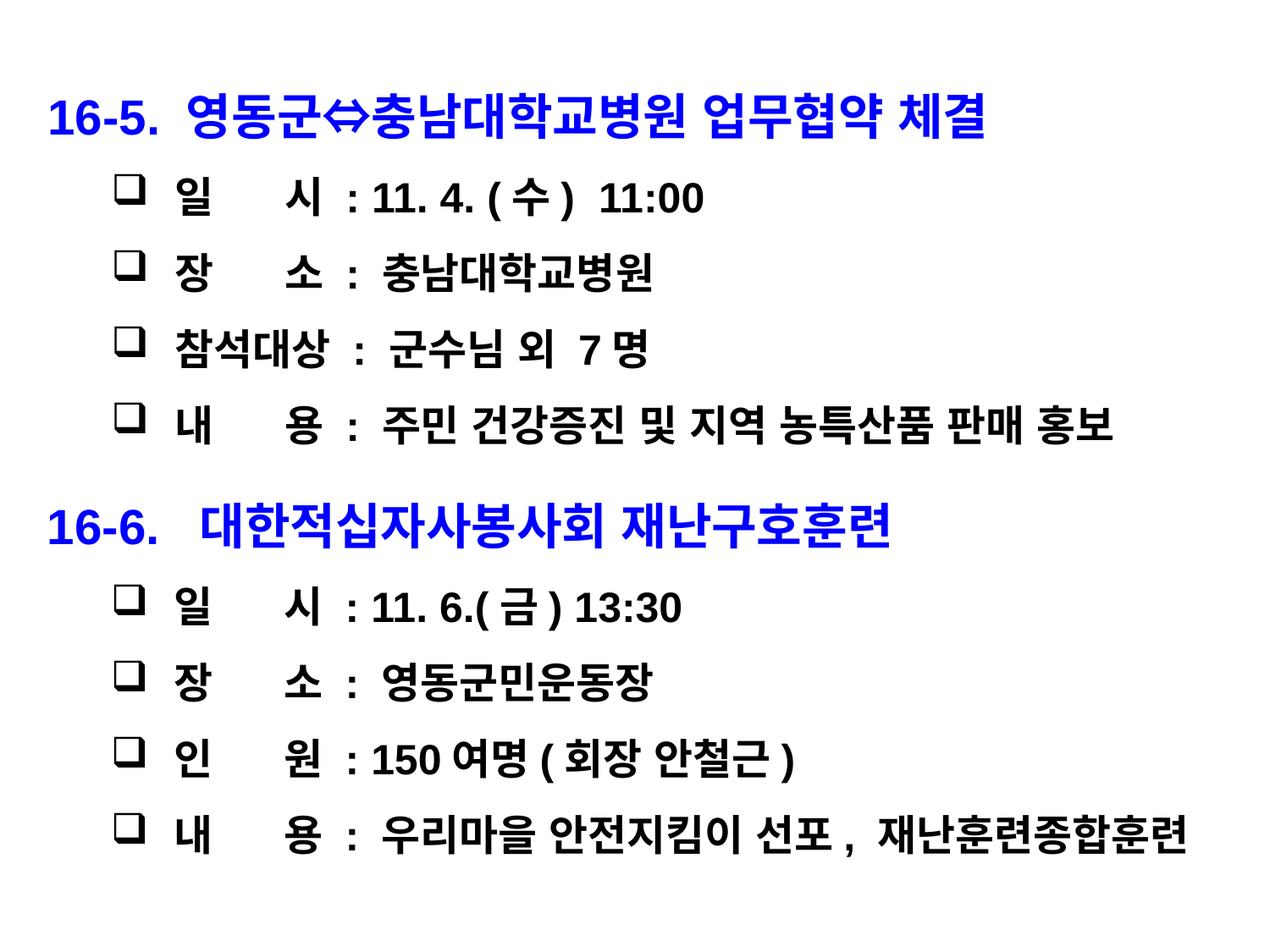

16-5. 영동군⇔충남대학교병원 업무협약 체결
일      시 : 11. 4. (수)  11:00
장      소 : 충남대학교병원
참석대상 : 군수님 외 7명
내      용 : 주민 건강증진 및 지역 농특산품 판매 홍보
16-6.  대한적십자사봉사회 재난구호훈련
일      시 : 11. 6.(금) 13:30
장      소 : 영동군민운동장
인      원 : 150여명(회장 안철근)
내      용 : 우리마을 안전지킴이 선포, 재난훈련종합훈련